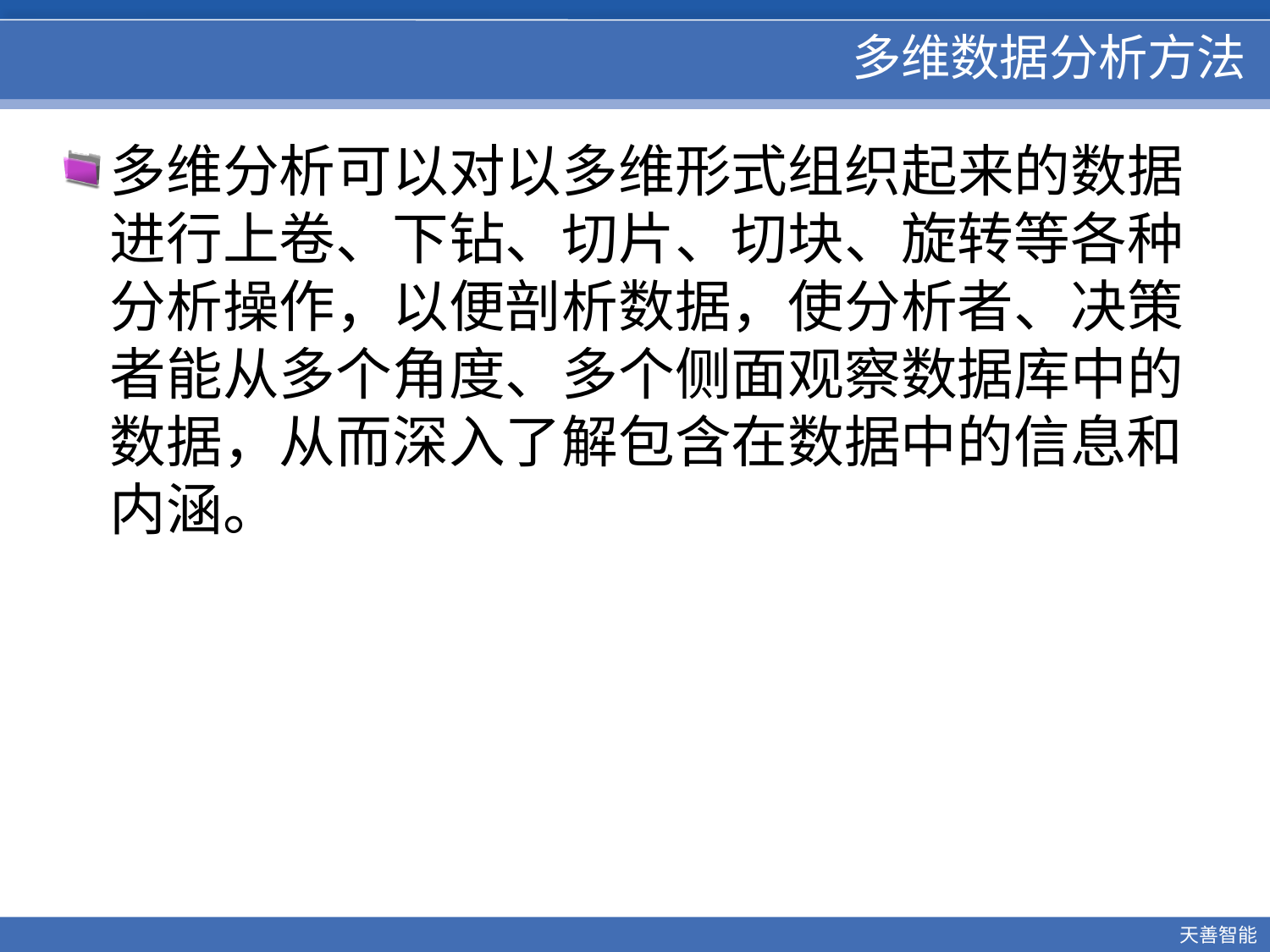

# 多维数据分析方法
多维分析可以对以多维形式组织起来的数据进行上卷、下钻、切片、切块、旋转等各种分析操作，以便剖析数据，使分析者、决策者能从多个角度、多个侧面观察数据库中的数据，从而深入了解包含在数据中的信息和内涵。